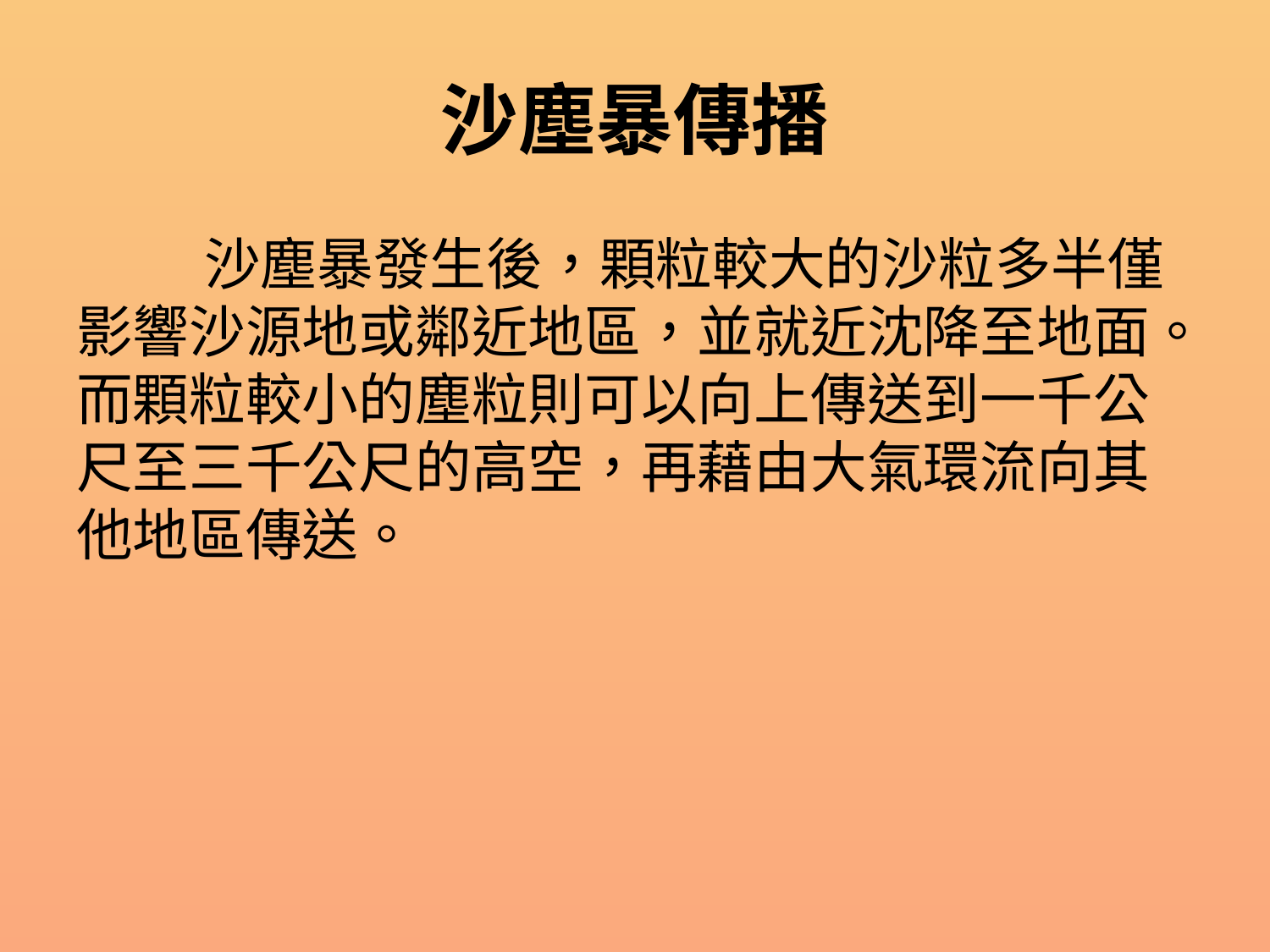

# 沙塵暴傳播
         沙塵暴發生後，顆粒較大的沙粒多半僅影響沙源地或鄰近地區，並就近沈降至地面。而顆粒較小的塵粒則可以向上傳送到一千公尺至三千公尺的高空，再藉由大氣環流向其他地區傳送。